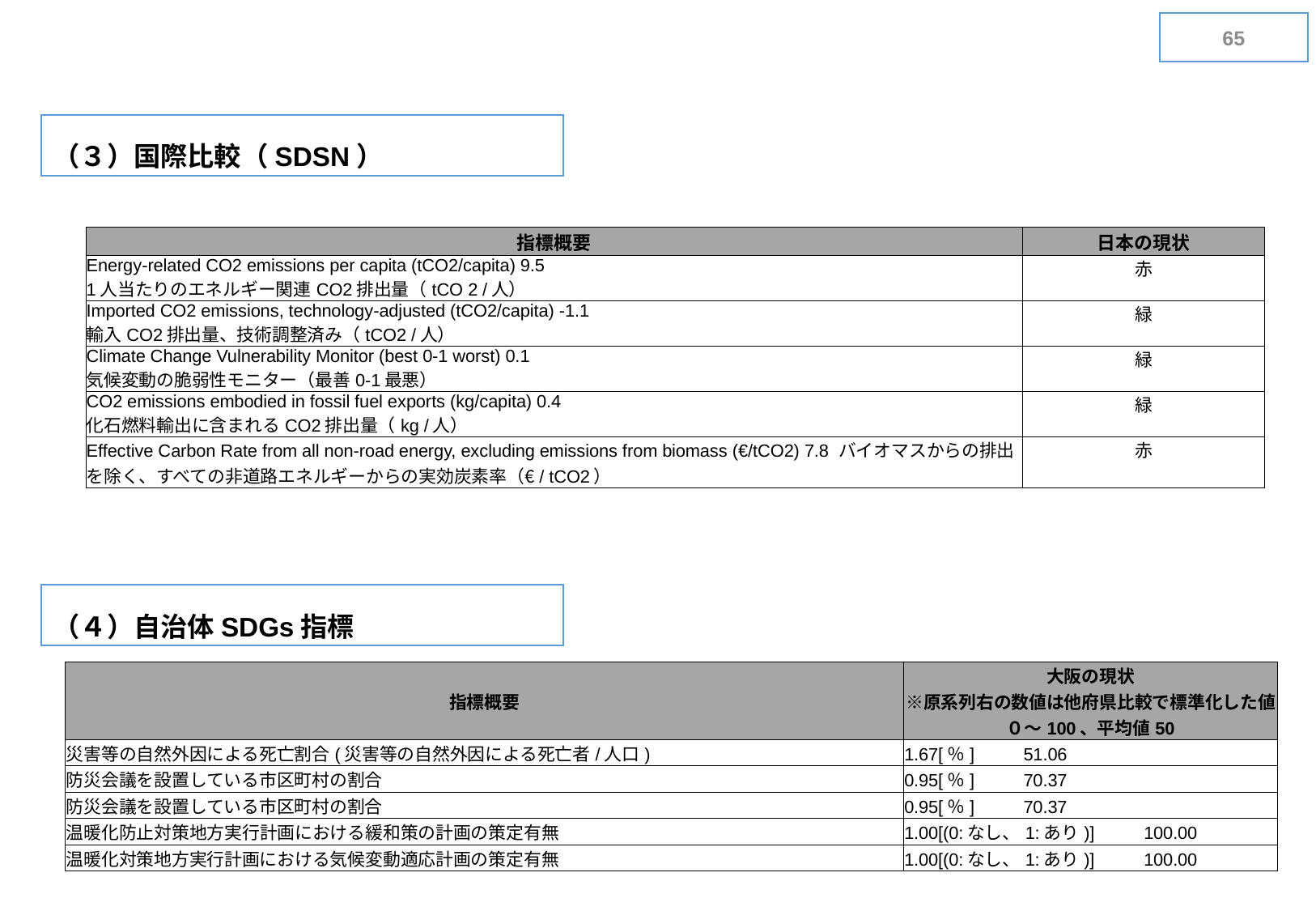

65
（３）国際比較（SDSN）
| 指標概要 | 日本の現状 |
| --- | --- |
| Energy-related CO2 emissions per capita (tCO2/capita) 9.5 1人当たりのエネルギー関連CO2排出量（tCO 2 /人） | 赤 |
| Imported CO2 emissions, technology-adjusted (tCO2/capita) -1.1 輸入CO2排出量、技術調整済み（tCO2 /人） | 緑 |
| Climate Change Vulnerability Monitor (best 0-1 worst) 0.1 気候変動の脆弱性モニター（最善0-1最悪） | 緑 |
| CO2 emissions embodied in fossil fuel exports (kg/capita) 0.4 化石燃料輸出に含まれるCO2排出量（kg /人） | 緑 |
| Effective Carbon Rate from all non-road energy, excluding emissions from biomass (€/tCO2) 7.8 バイオマスからの排出を除く、すべての非道路エネルギーからの実効炭素率（€/ tCO2） | 赤 |
（４）自治体SDGs指標
| 指標概要 | 大阪の現状 ※原系列右の数値は他府県比較で標準化した値 ０～100、平均値50 |
| --- | --- |
| 災害等の⾃然外因による死亡割合(災害等の⾃然外因による死亡者/⼈⼝) | 1.67[％] 　　51.06 |
| 防災会議を設置している市区町村の割合 | 0.95[％] 　　70.37 |
| 防災会議を設置している市区町村の割合 | 0.95[％] 　　70.37 |
| 温暖化防⽌対策地⽅実⾏計画における緩和策の計画の策定有無 | 1.00[(0:なし、1:あり)] 　　100.00 |
| 温暖化対策地⽅実⾏計画における気候変動適応計画の策定有無 | 1.00[(0:なし、1:あり)] 　　100.00 |